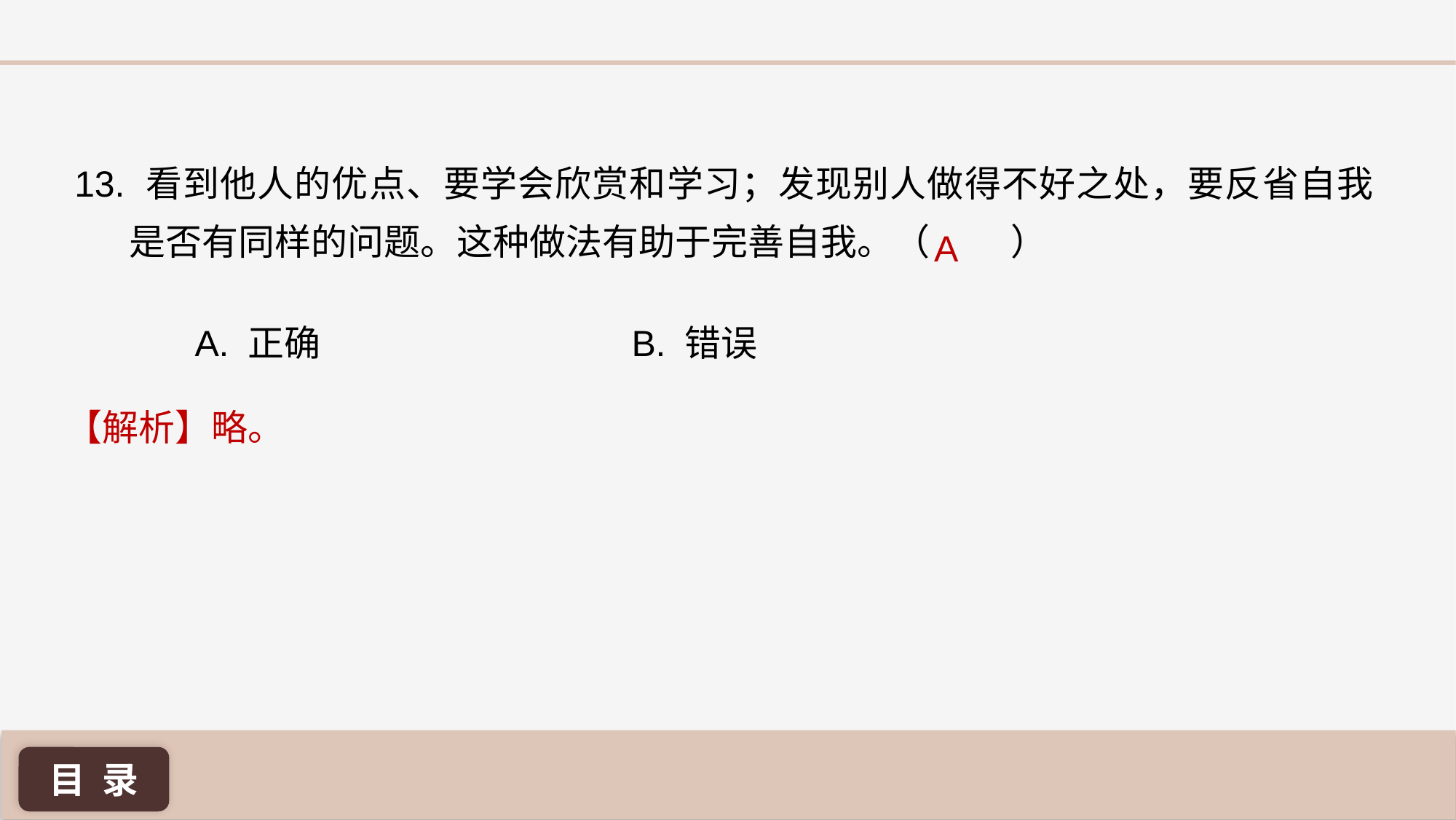

13. 看到他人的优点、要学会欣赏和学习；发现别人做得不好之处，要反省自我是否有同样的问题。这种做法有助于完善自我。（	 ）
A
A. 正确 			B. 错误
【解析】略。